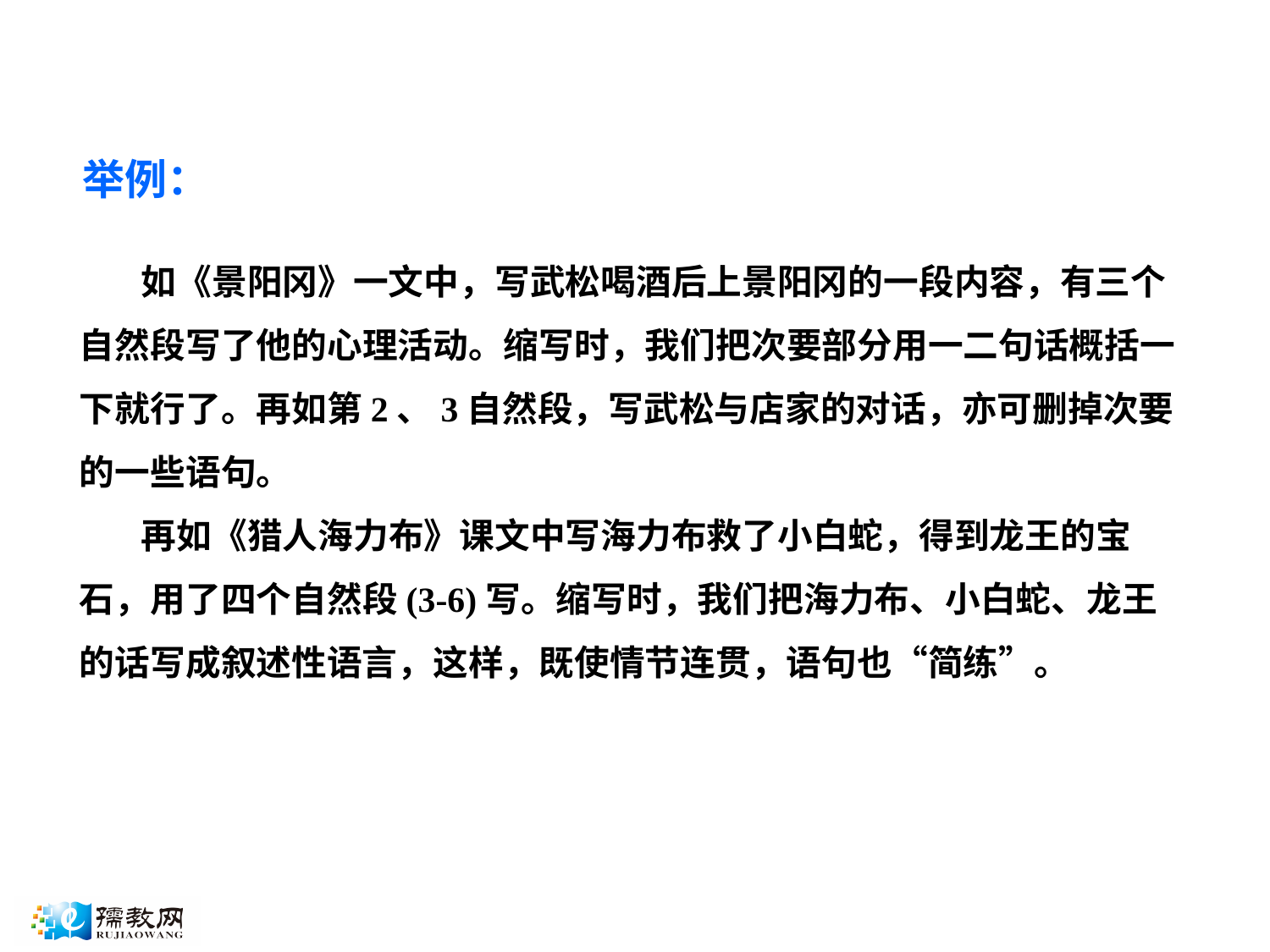

举例：
如《景阳冈》一文中，写武松喝酒后上景阳冈的一段内容，有三个自然段写了他的心理活动。缩写时，我们把次要部分用一二句话概括一下就行了。再如第2、3自然段，写武松与店家的对话，亦可删掉次要的一些语句。
再如《猎人海力布》课文中写海力布救了小白蛇，得到龙王的宝石，用了四个自然段(3-6)写。缩写时，我们把海力布、小白蛇、龙王的话写成叙述性语言，这样，既使情节连贯，语句也“简练”。